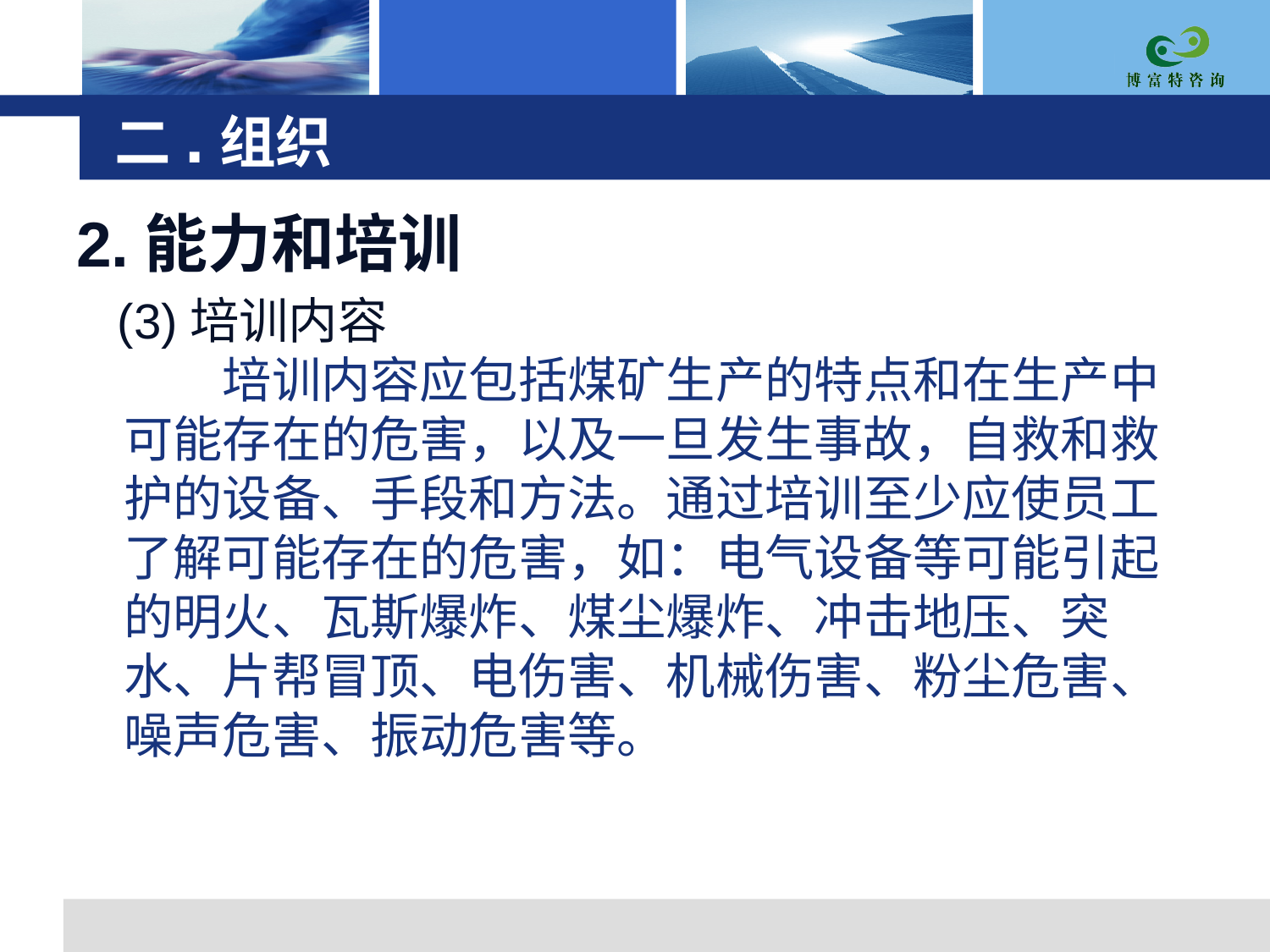

# 二.组织
2.能力和培训
   (3)培训内容
　　培训内容应包括煤矿生产的特点和在生产中可能存在的危害，以及一旦发生事故，自救和救护的设备、手段和方法。通过培训至少应使员工了解可能存在的危害，如：电气设备等可能引起的明火、瓦斯爆炸、煤尘爆炸、冲击地压、突水、片帮冒顶、电伤害、机械伤害、粉尘危害、噪声危害、振动危害等。